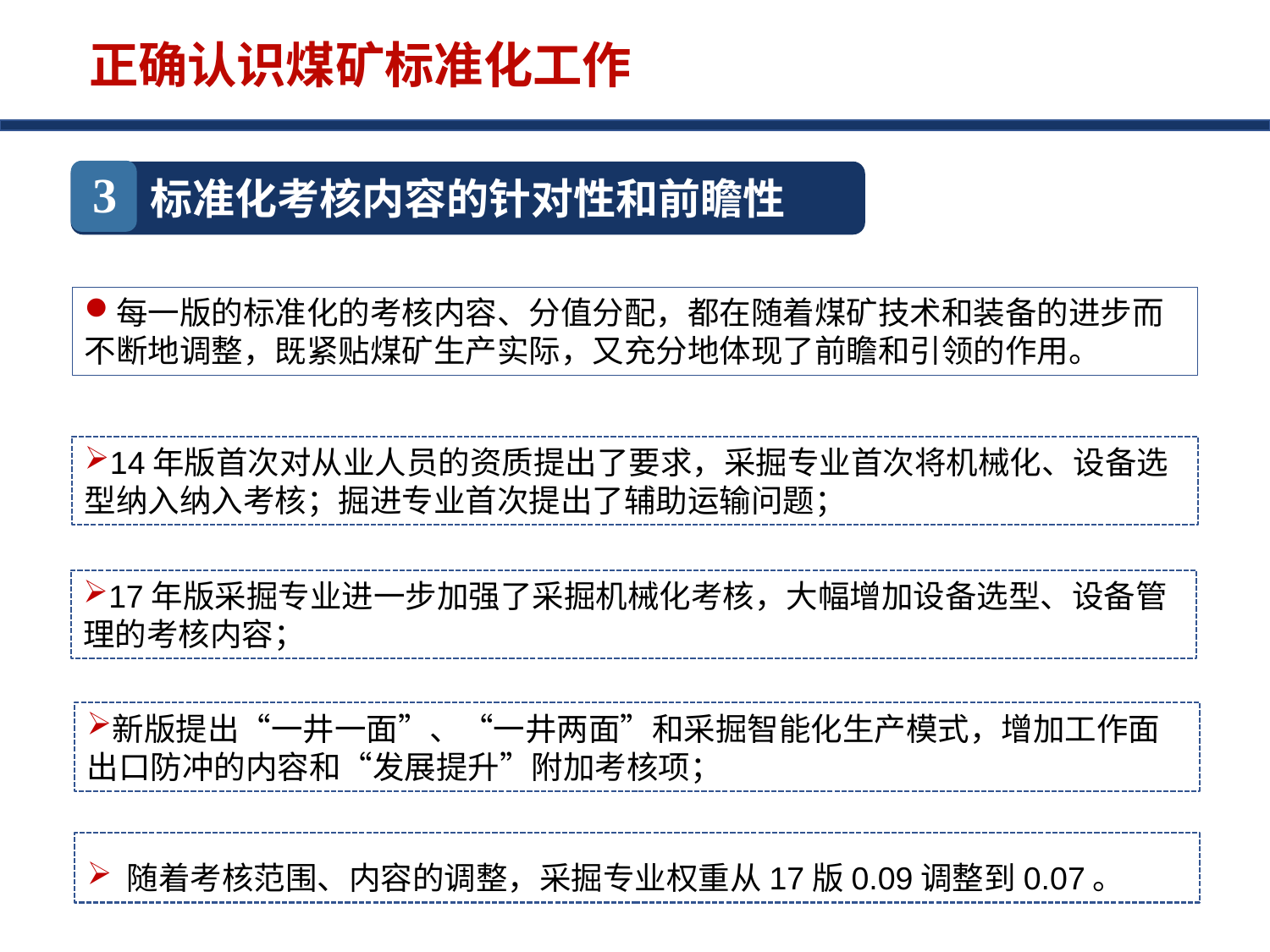

正确认识煤矿标准化工作

3

标准化考核内容的针对性和前瞻性
每一版的标准化的考核内容、分值分配，都在随着煤矿技术和装备的进步而不断地调整，既紧贴煤矿生产实际，又充分地体现了前瞻和引领的作用。
14年版首次对从业人员的资质提出了要求，采掘专业首次将机械化、设备选型纳入纳入考核；掘进专业首次提出了辅助运输问题；
17年版采掘专业进一步加强了采掘机械化考核，大幅增加设备选型、设备管理的考核内容；
新版提出“一井一面”、“一井两面”和采掘智能化生产模式，增加工作面出口防冲的内容和“发展提升”附加考核项；
随着考核范围、内容的调整，采掘专业权重从17版0.09调整到0.07。